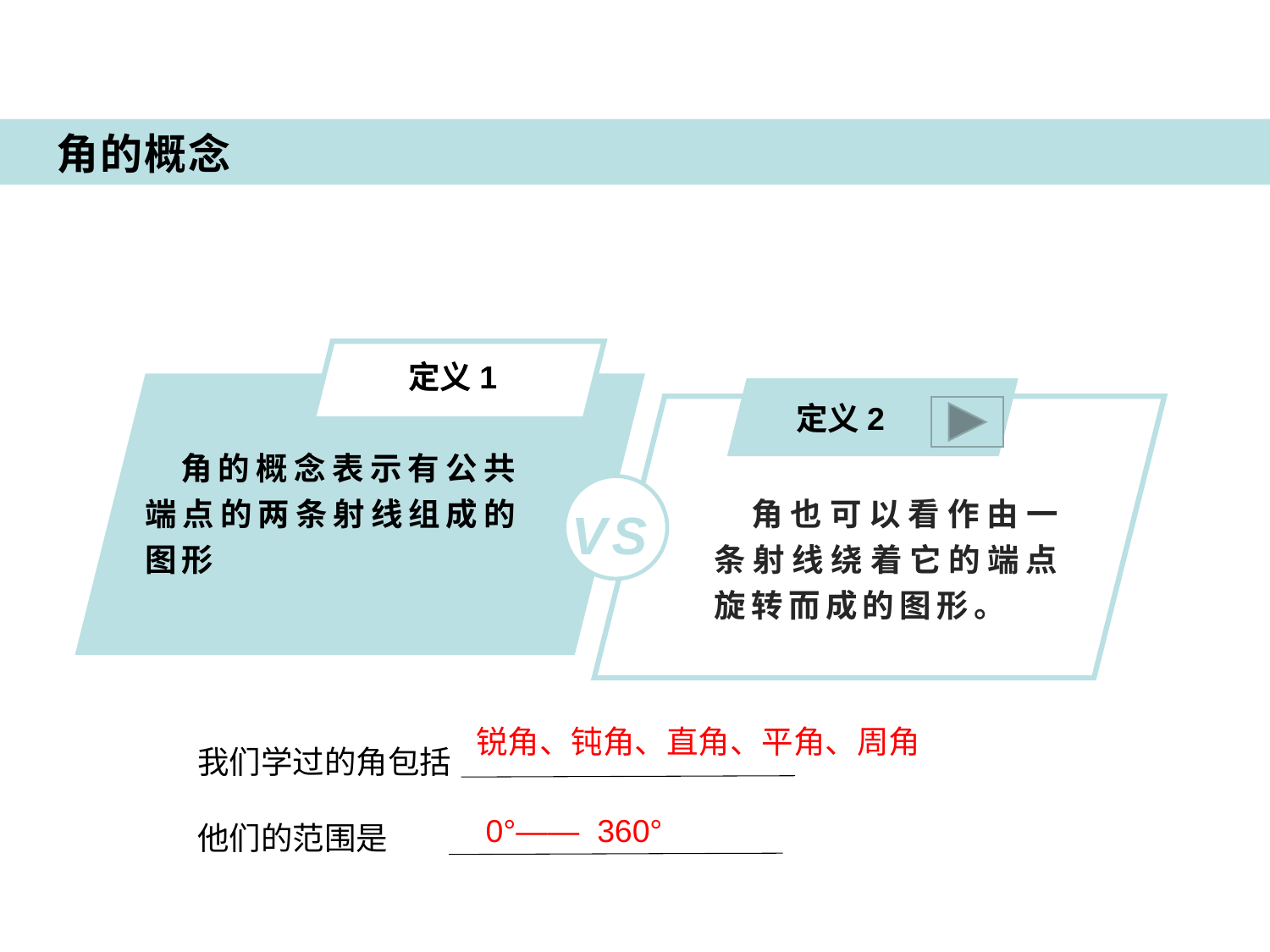

角的概念

定义1

定义2

  角的概念表示有公共端点的两条射线组成的图形

  角也可以看作由一条射线绕着它的端点旋转而成的图形。
VS
锐角、钝角、直角、平角、周角
我们学过的角包括

他们的范围是
0°——  360°